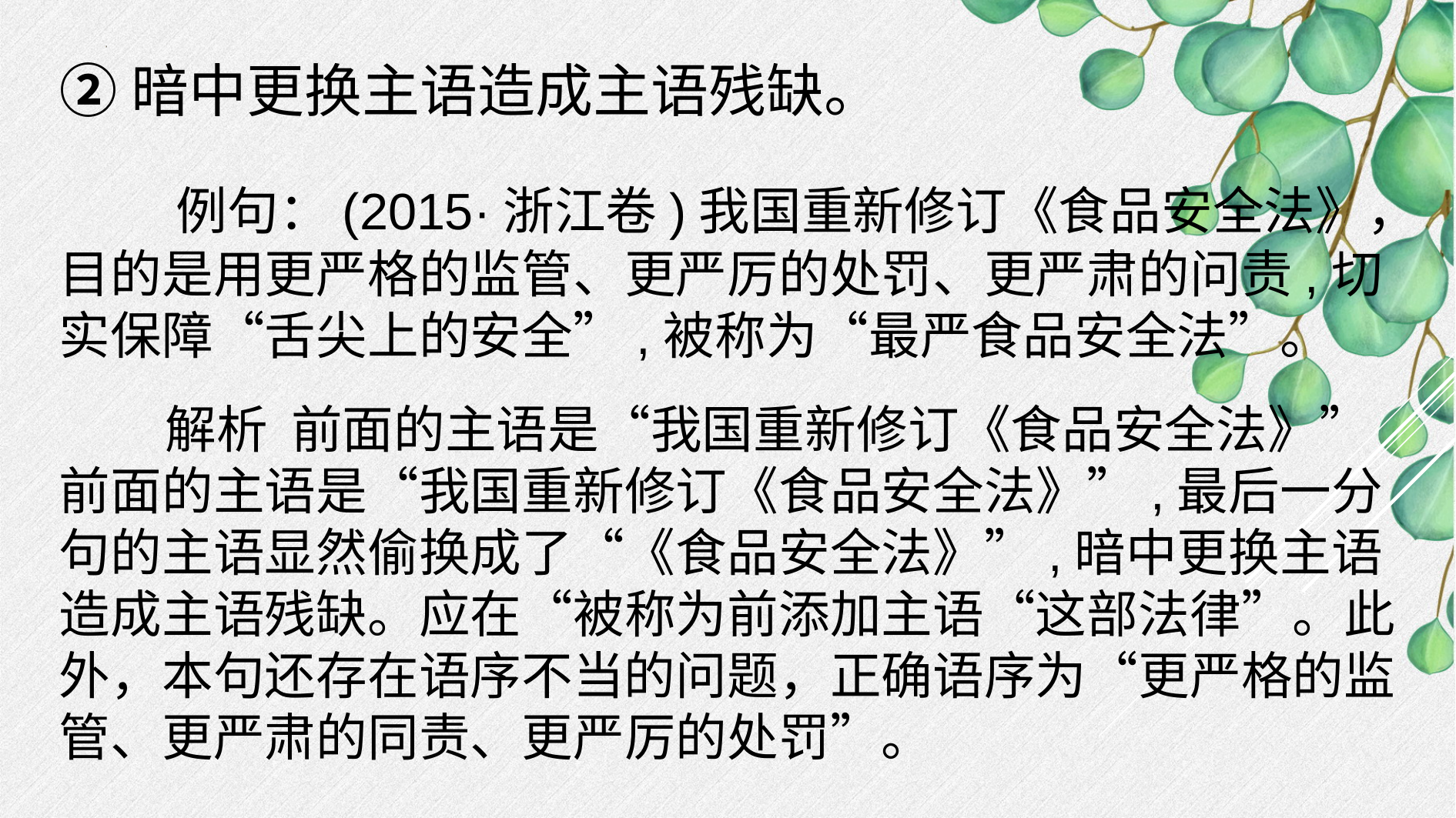

②暗中更换主语造成主语残缺。
        例句：(2015·浙江卷)我国重新修订《食品安全法》，目的是用更严格的监管、更严厉的处罚、更严肃的问责,切实保障“舌尖上的安全”,被称为“最严食品安全法”。
        解析  前面的主语是“我国重新修订《食品安全法》”前面的主语是“我国重新修订《食品安全法》”,最后一分句的主语显然偷换成了“《食品安全法》”,暗中更换主语造成主语残缺。应在“被称为前添加主语“这部法律”。此外，本句还存在语序不当的问题，正确语序为“更严格的监管、更严肃的同责、更严厉的处罚”。